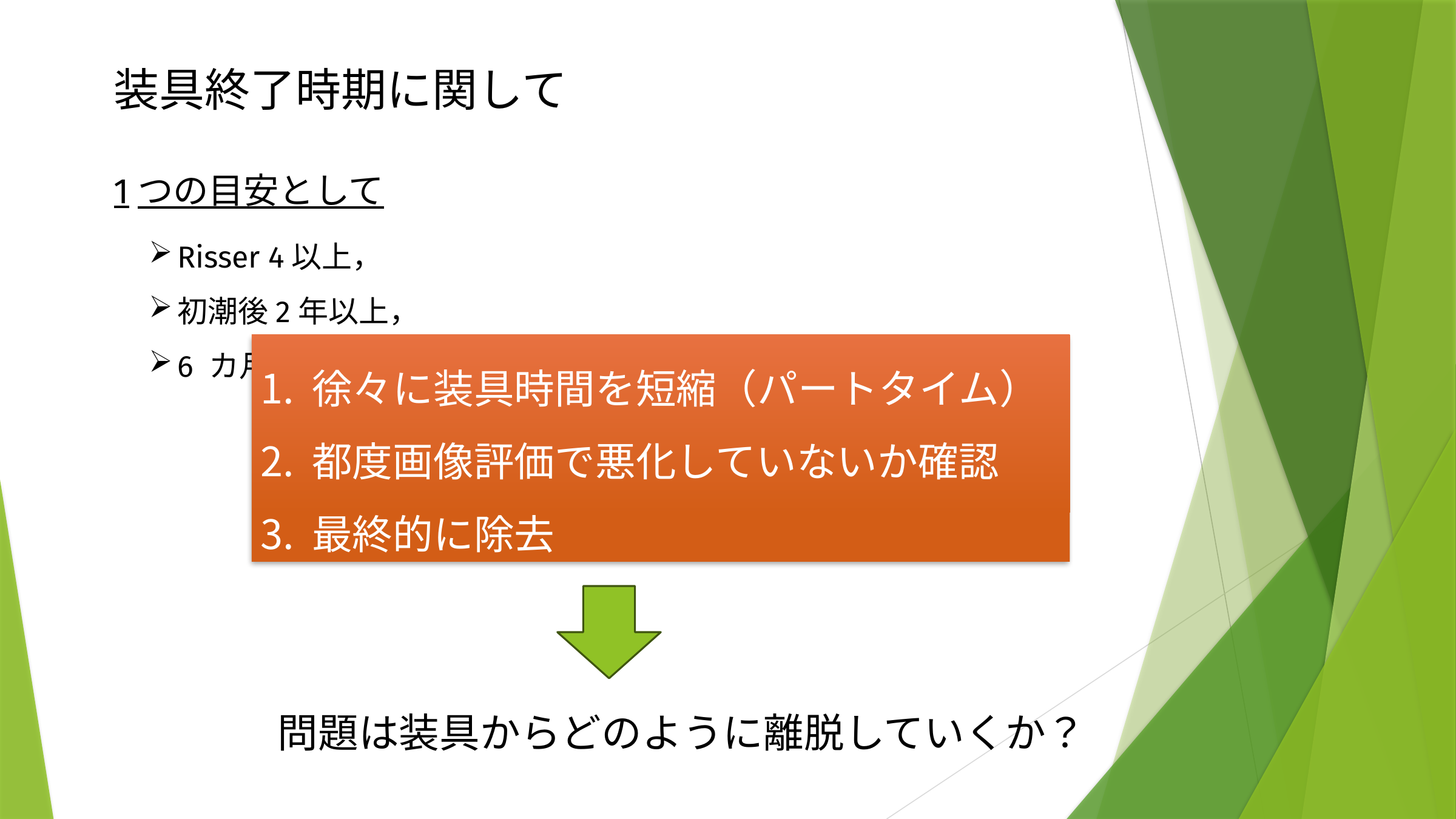

装具終了時期に関して
1つの目安として
Risser 4以上，
初潮後2年以上，
6 カ月以上間隔が開いた2回の定期検診で身長の伸 びが1cm未満
徐々に装具時間を短縮（パートタイム）
都度画像評価で悪化していないか確認
最終的に除去
実際には時期を決定することは難しい！
Risser 4の時期はかなり長い

問題は装具からどのように離脱していくか？